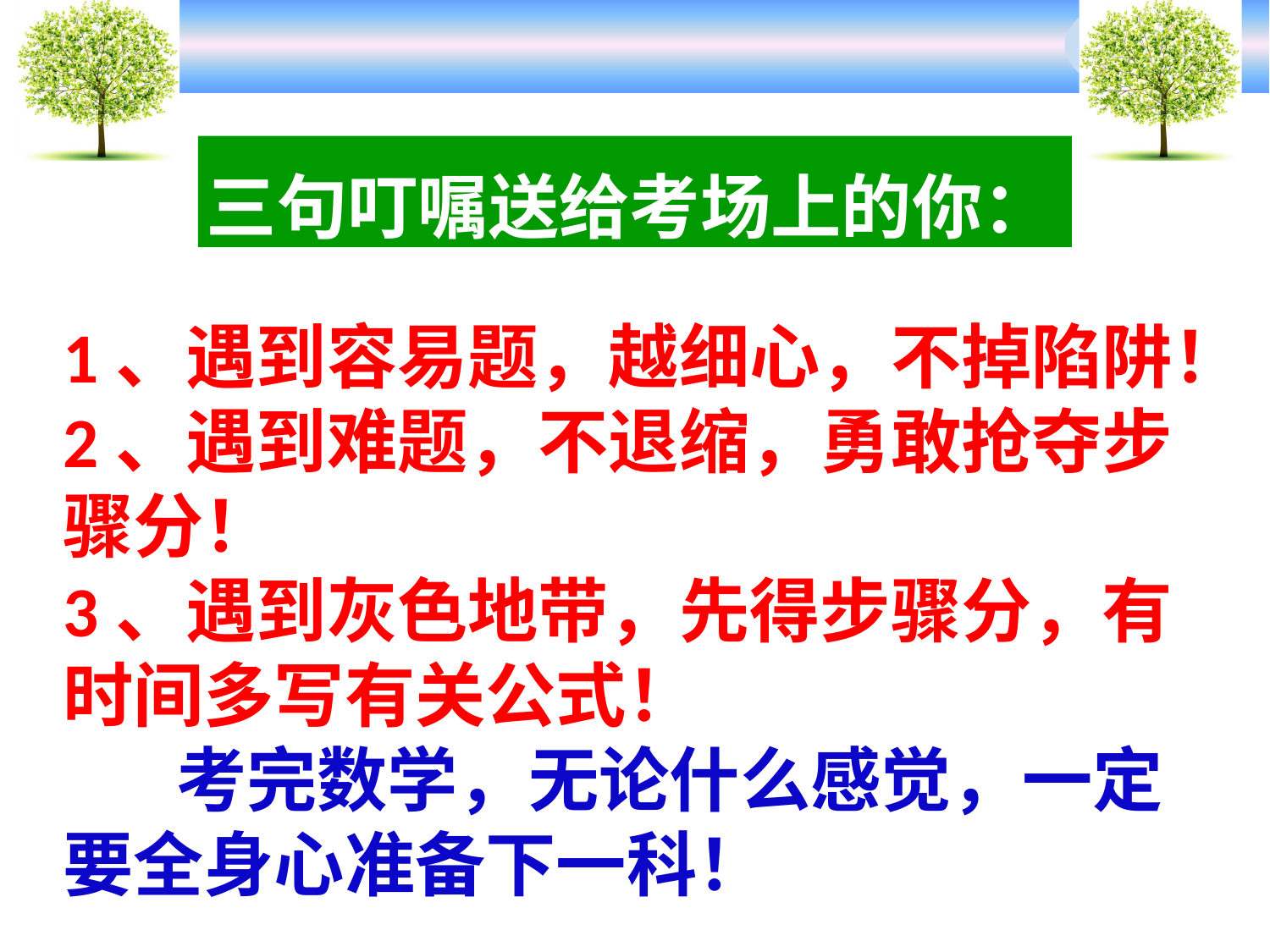

三句叮嘱送给考场上的你：
1、遇到容易题，越细心，不掉陷阱！
2、遇到难题，不退缩，勇敢抢夺步骤分！
3、遇到灰色地带，先得步骤分，有时间多写有关公式！
      考完数学，无论什么感觉，一定要全身心准备下一科！